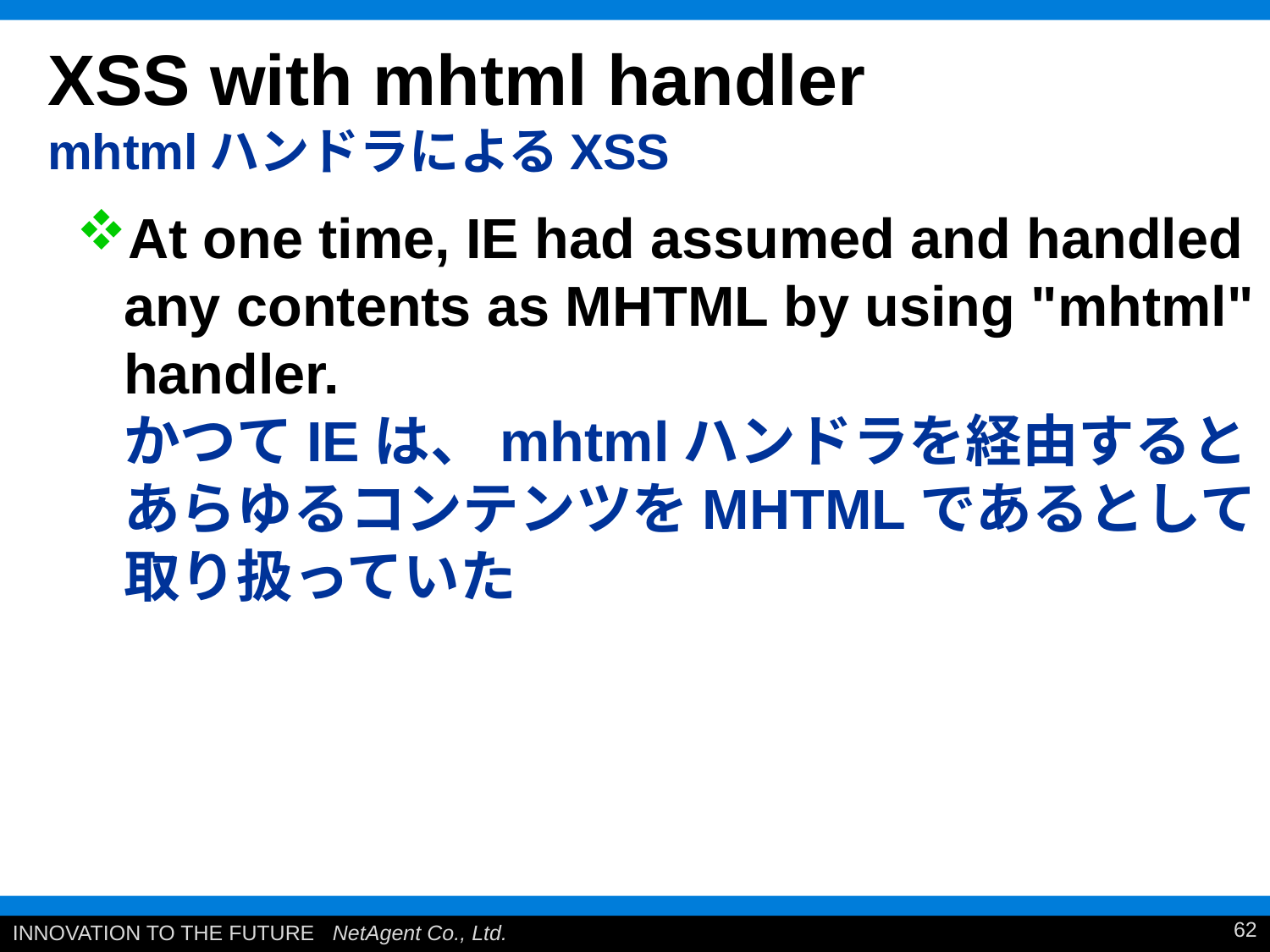

# XSS with mhtml handler mhtmlハンドラによるXSS
At one time, IE had assumed and handled any contents as MHTML by using "mhtml" handler.
かつてIEは、mhtmlハンドラを経由するとあらゆるコンテンツをMHTMLであるとして取り扱っていた
62